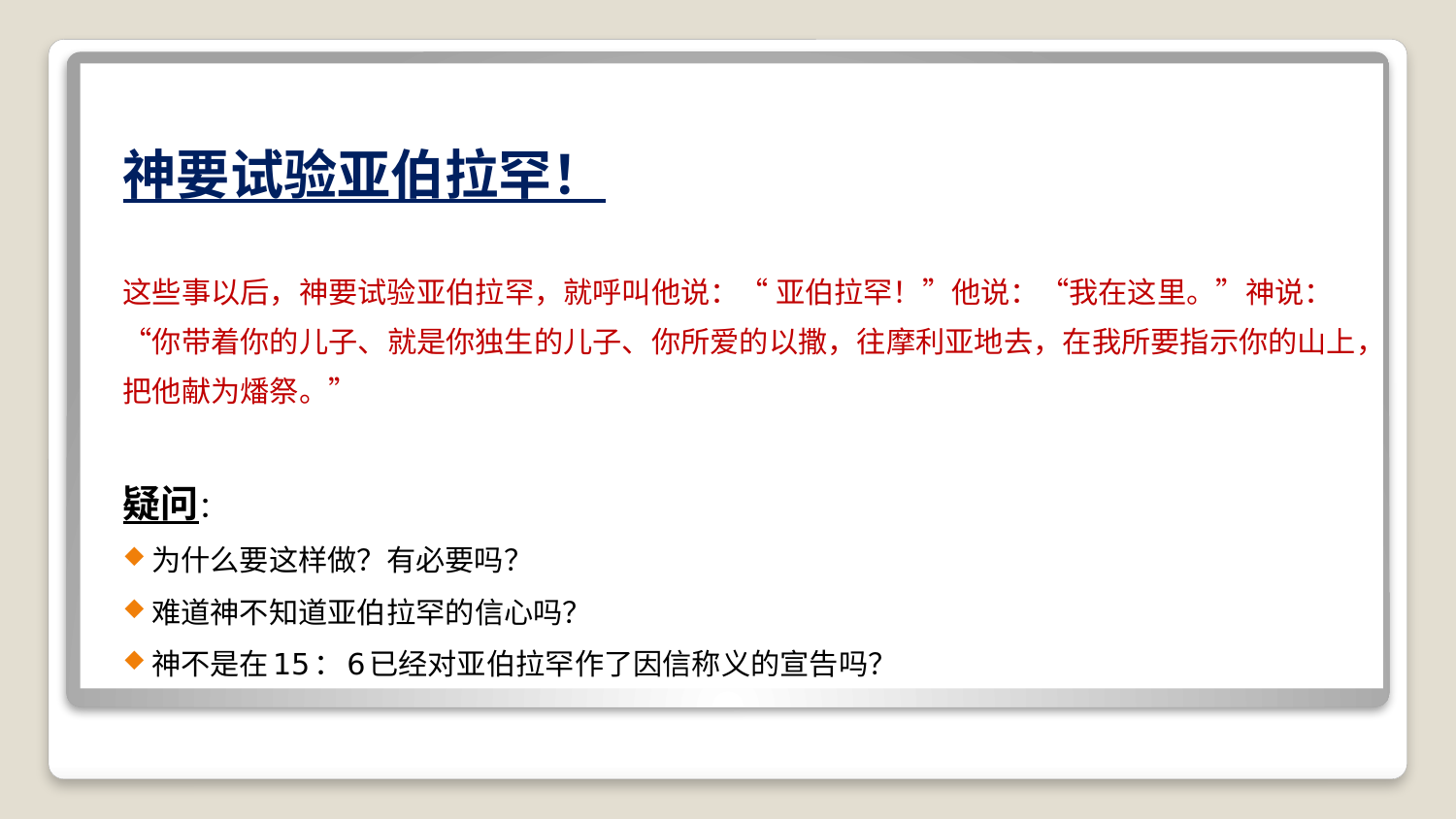

神要试验亚伯拉罕！

这些事以后，神要试验亚伯拉罕，就呼叫他说：“ 亚伯拉罕！”他说：“我在这里。”神说：“你带着你的儿子、就是你独生的儿子、你所爱的以撒，往摩利亚地去，在我所要指示你的山上，把他献为燔祭。”

疑问：
  为什么要这样做？有必要吗？
  难道神不知道亚伯拉罕的信心吗？
  神不是在15：6已经对亚伯拉罕作了因信称义的宣告吗？